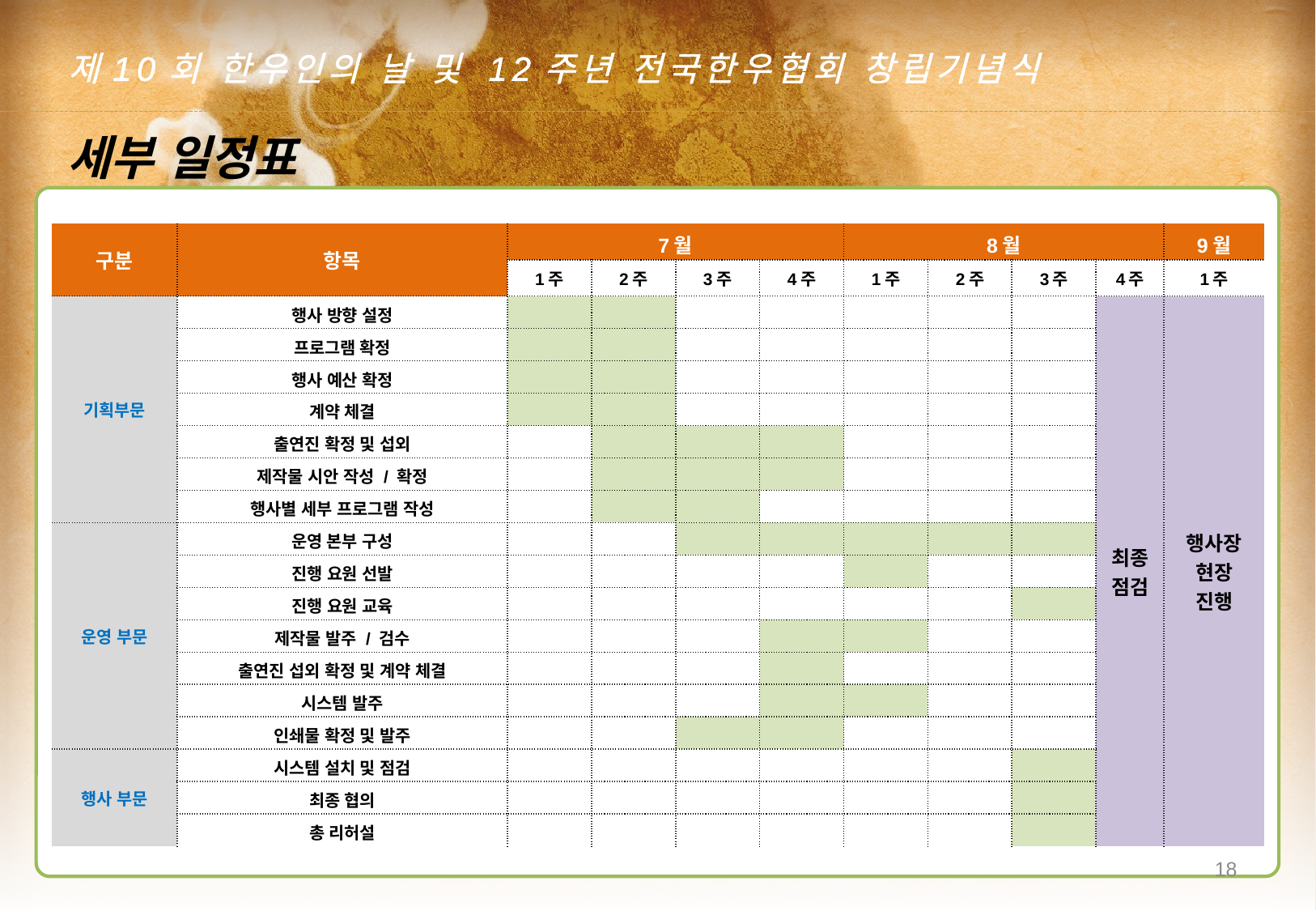

제10회 한우인의 날 및 12주년 전국한우협회 창립기념식
세부 일정표

| 구분 | 항목 | 7월 |  |  |  | 8월 |  |  |  | 9월 |
| --- | --- | --- | --- | --- | --- | --- | --- | --- | --- | --- |
|  |  | 1주 | 2주 | 3주 | 4주 | 1주 | 2주 | 3주 | 4주 | 1주 |
| 기획부문 | 행사 방향 설정 |  |  |  |  |  |  |  | 최종 점검 | 행사장 현장 진행 |
|  | 프로그램 확정 |  |  |  |  |  |  |  |  |  |
|  | 행사 예산 확정 |  |  |  |  |  |  |  |  |  |
|  | 계약 체결 |  |  |  |  |  |  |  |  |  |
|  | 출연진 확정 및 섭외 |  |  |  |  |  |  |  |  |  |
|  | 제작물 시안 작성 / 확정 |  |  |  |  |  |  |  |  |  |
|  | 행사별 세부 프로그램 작성 |  |  |  |  |  |  |  |  |  |
| 운영 부문 | 운영 본부 구성 |  |  |  |  |  |  |  |  |  |
|  | 진행 요원 선발 |  |  |  |  |  |  |  |  |  |
|  | 진행 요원 교육 |  |  |  |  |  |  |  |  |  |
|  | 제작물 발주 / 검수 |  |  |  |  |  |  |  |  |  |
|  | 출연진 섭외 확정 및 계약 체결 |  |  |  |  |  |  |  |  |  |
|  | 시스템 발주 |  |  |  |  |  |  |  |  |  |
|  | 인쇄물 확정 및 발주 |  |  |  |  |  |  |  |  |  |
| 행사 부문 | 시스템 설치 및 점검 |  |  |  |  |  |  |  |  |  |
|  | 최종 협의 |  |  |  |  |  |  |  |  |  |
|  | 총 리허설 |  |  |  |  |  |  |  |  |  |

18